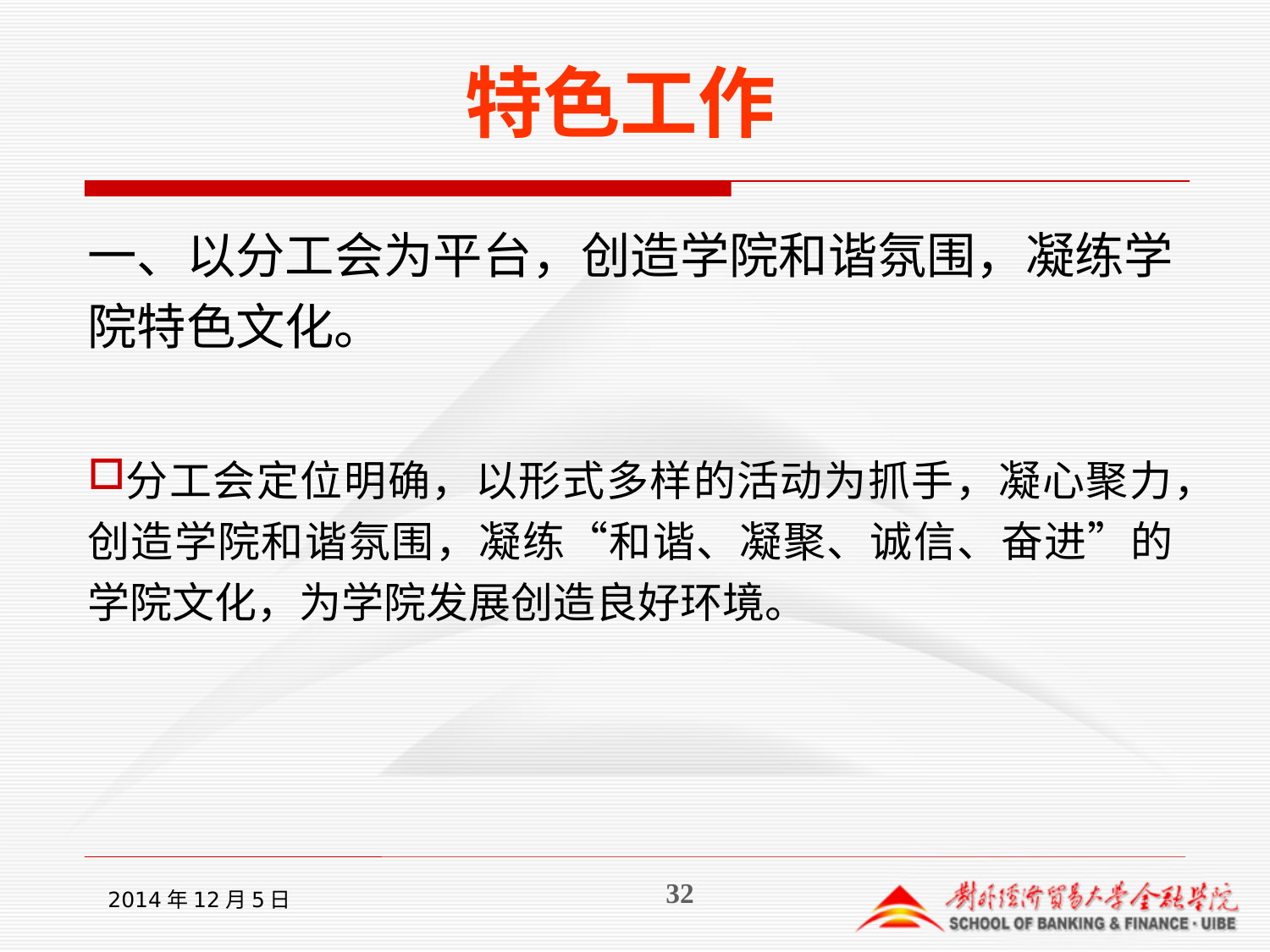

一、以分工会为平台，创造学院和谐氛围，凝练学院特色文化。

分工会定位明确，以形式多样的活动为抓手，凝心聚力，创造学院和谐氛围，凝练“和谐、凝聚、诚信、奋进”的学院文化，为学院发展创造良好环境。

特色工作
2014年12月5日